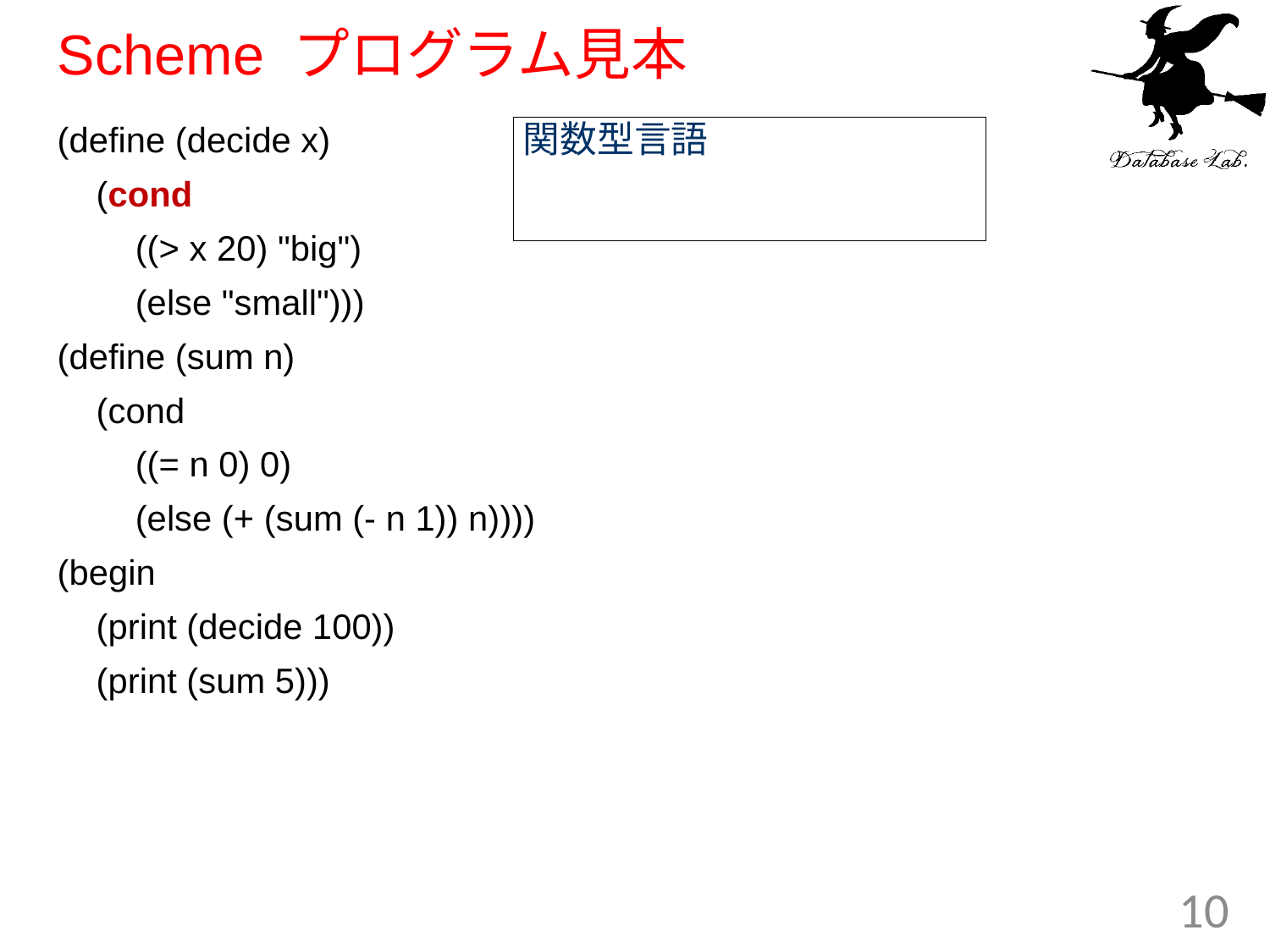

# Scheme プログラム見本
(define (decide x)
    (cond
        ((> x 20) "big")
        (else "small")))
(define (sum n)
    (cond
        ((= n 0) 0)
        (else (+ (sum (- n 1)) n))))
(begin
    (print (decide 100))
    (print (sum 5)))

関数型言語
10